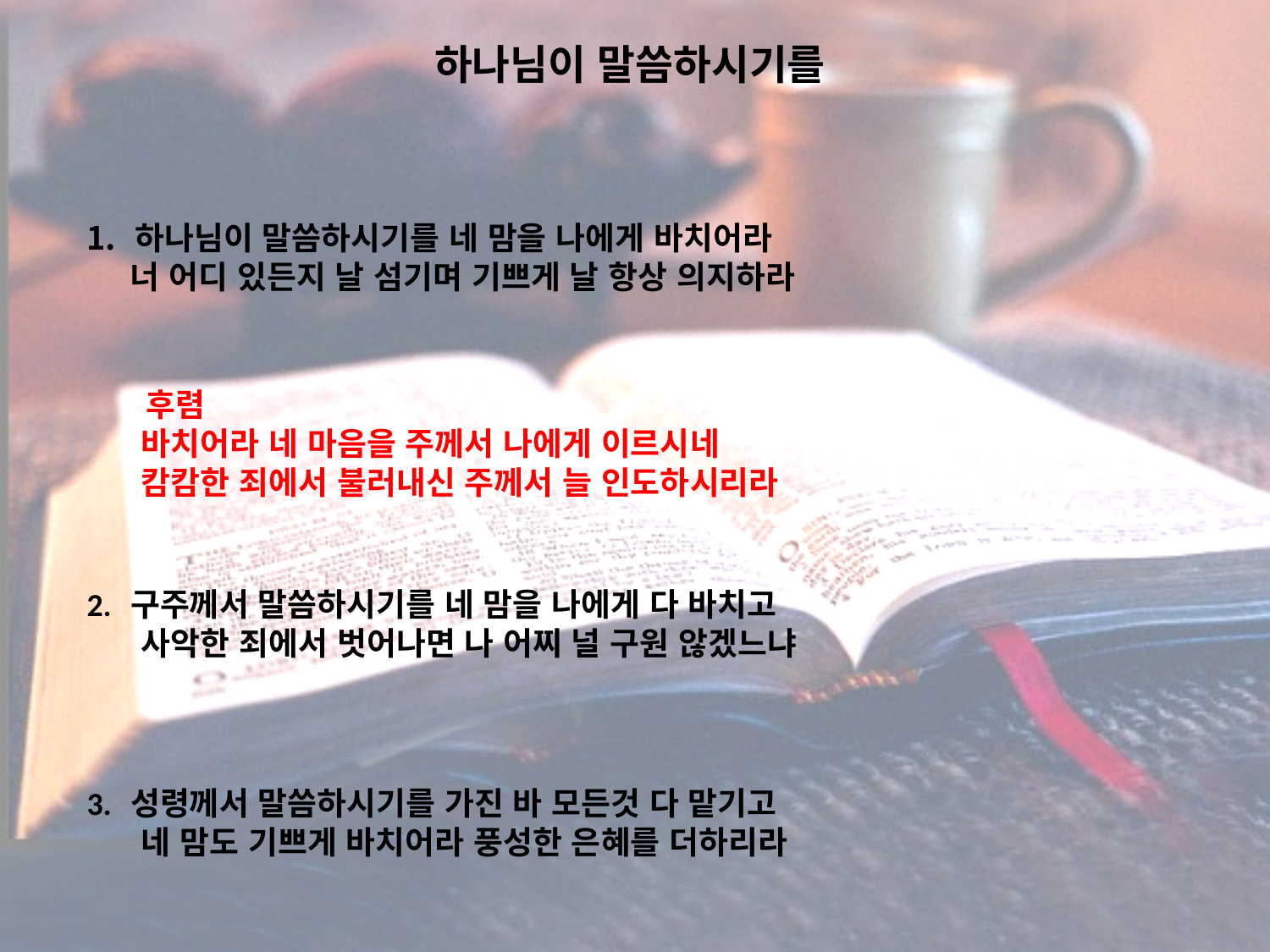

# 하나님이 말씀하시기를
  하나님이 말씀하시기를 네 맘을 나에게 바치어라
  너 어디 있든지 날 섬기며 기쁘게 날 항상 의지하라

      후렴
      바치어라 네 마음을 주께서 나에게 이르시네
      캄캄한 죄에서 불러내신 주께서 늘 인도하시리라
2.  구주께서 말씀하시기를 네 맘을 나에게 다 바치고
      사악한 죄에서 벗어나면 나 어찌 널 구원 않겠느냐
3.  성령께서 말씀하시기를 가진 바 모든것 다 맡기고
      네 맘도 기쁘게 바치어라 풍성한 은혜를 더하리라